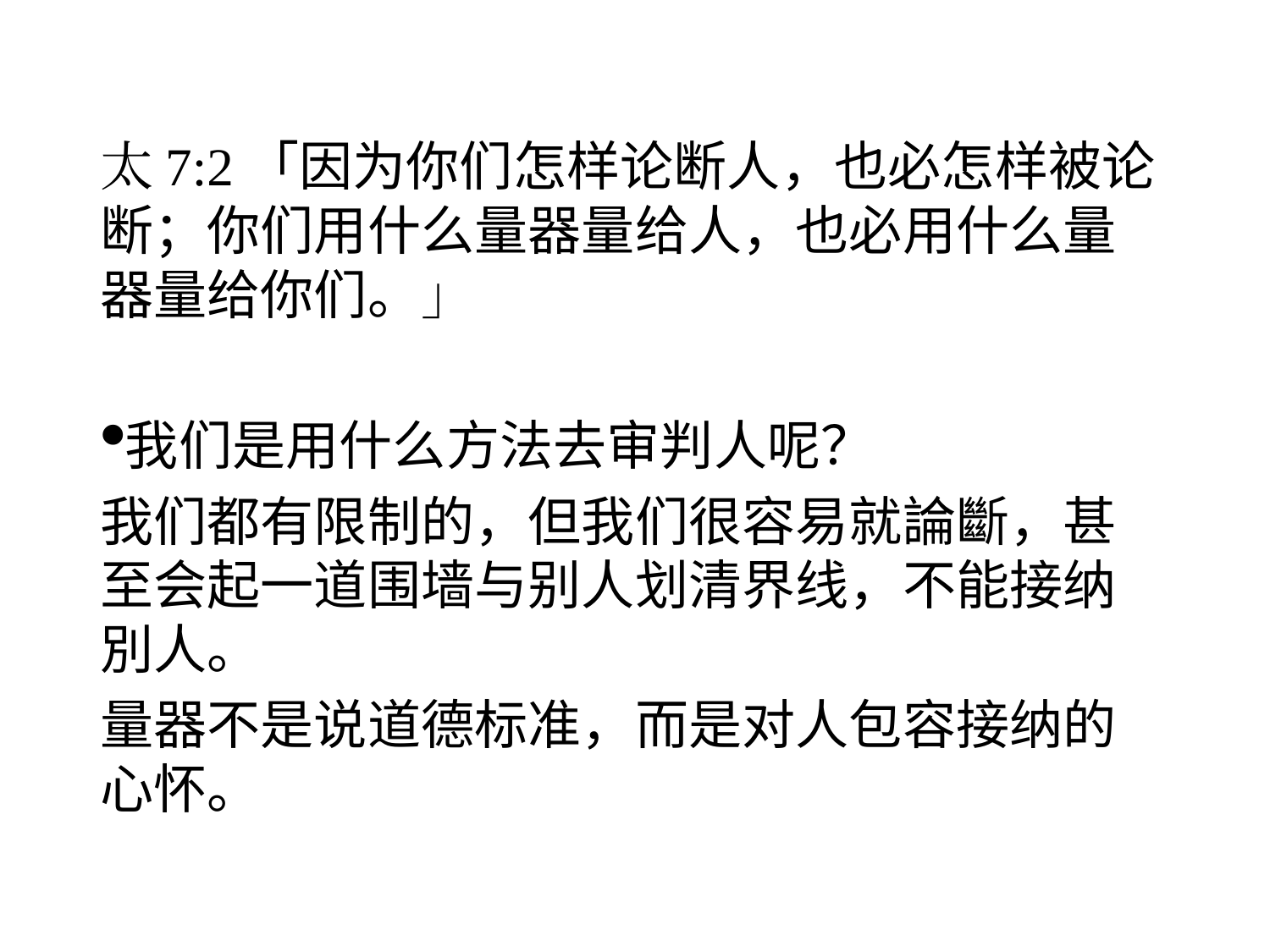

太7:2「因为你们怎样论断人，也必怎样被论断；你们用什么量器量给人，也必用什么量器量给你们。」

我们是用什么方法去审判人呢？
我们都有限制的，但我们很容易就論斷，甚至会起一道围墙与别人划清界线，不能接纳別人。
量器不是说道德标准，而是对人包容接纳的心怀。